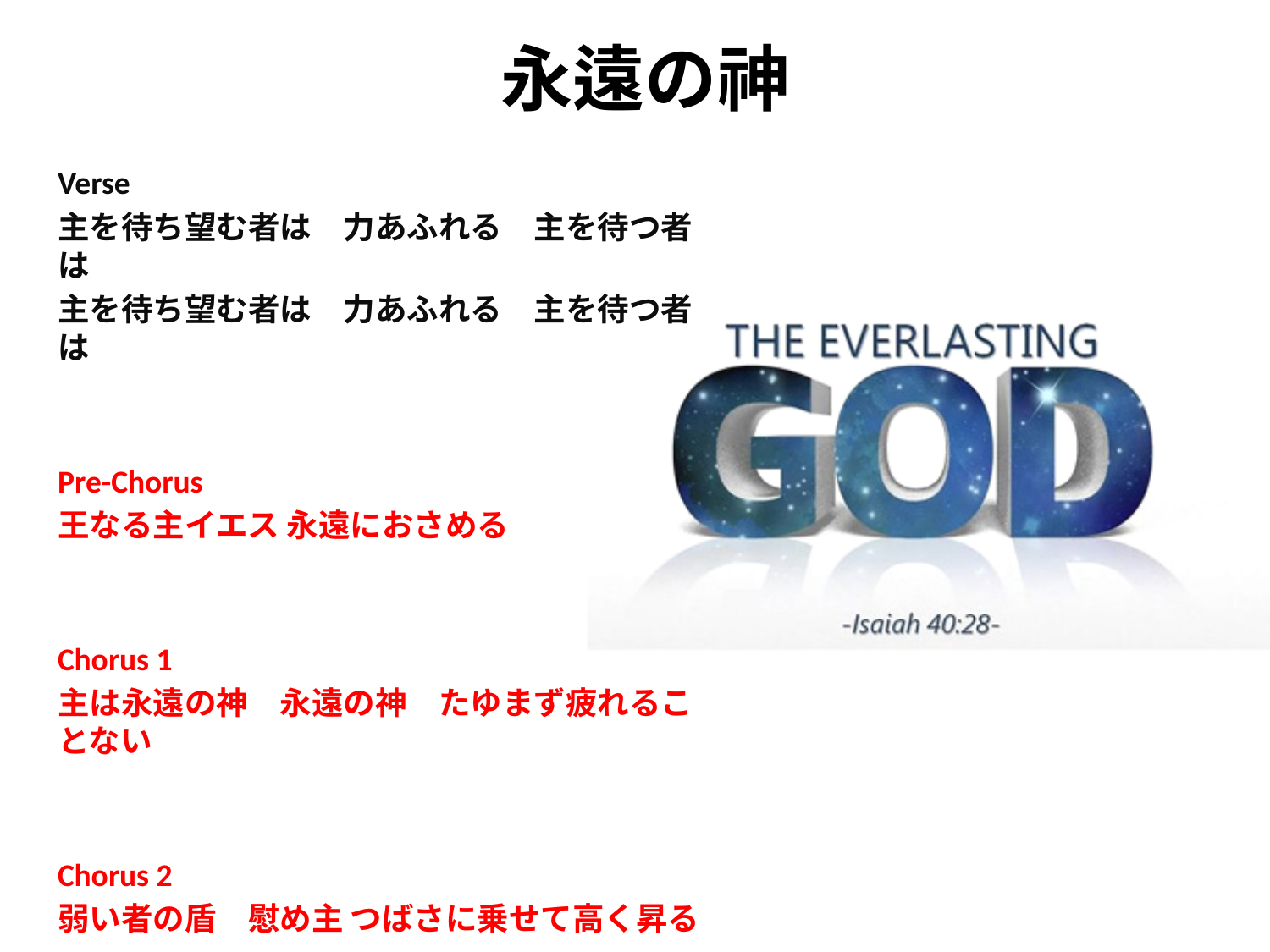

# 永遠の神
Verse
主を待ち望む者は　力あふれる　主を待つ者は
主を待ち望む者は　力あふれる　主を待つ者は

Pre-Chorus
王なる主イエス 永遠におさめる

Chorus 1
主は永遠の神　永遠の神　たゆまず疲れることない

Chorus 2
弱い者の盾　慰め主 つばさに乗せて高く昇る